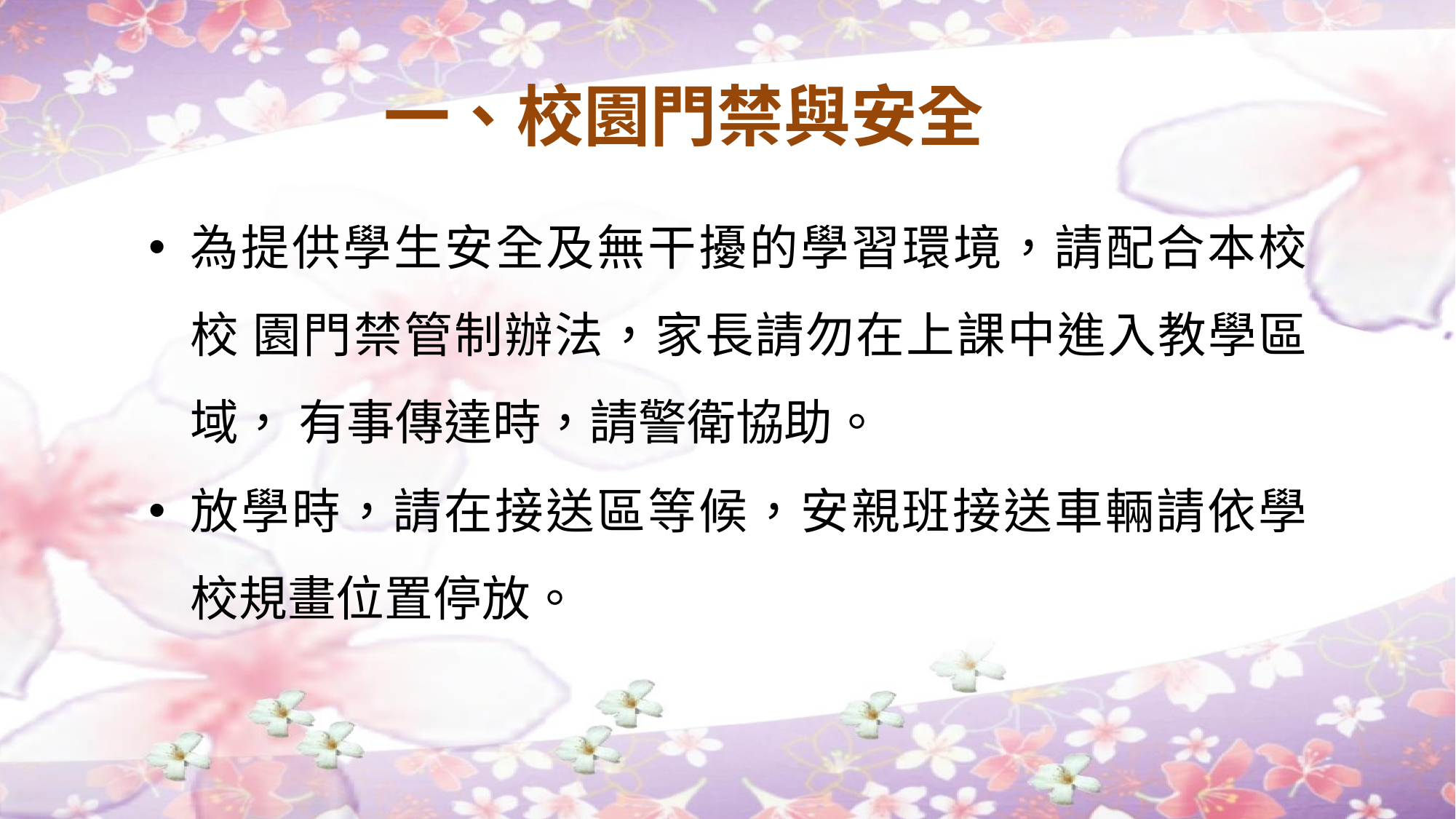

# 一、校園門禁與安全
為提供學生安全及無干擾的學習環境，請配合本校校 園門禁管制辦法，家長請勿在上課中進入教學區域， 有事傳達時，請警衛協助。
放學時，請在接送區等候，安親班接送車輛請依學校規畫位置停放。